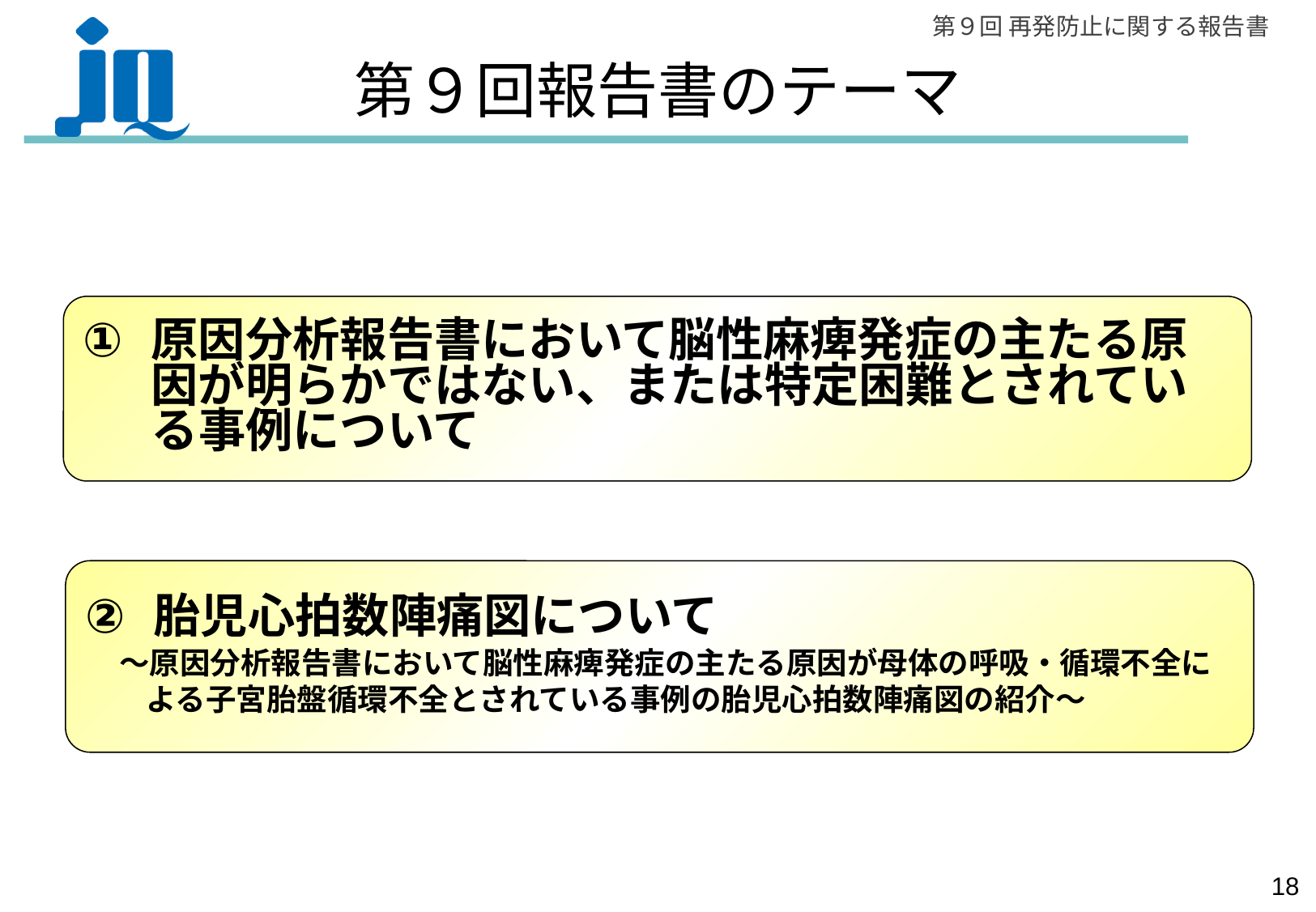

# 第９回報告書のテーマ
原因分析報告書において脳性麻痺発症の主たる原因が明らかではない、または特定困難とされている事例について
胎児心拍数陣痛図について
　～原因分析報告書において脳性麻痺発症の主たる原因が母体の呼吸・循環不全に
　　よる子宮胎盤循環不全とされている事例の胎児心拍数陣痛図の紹介～
18